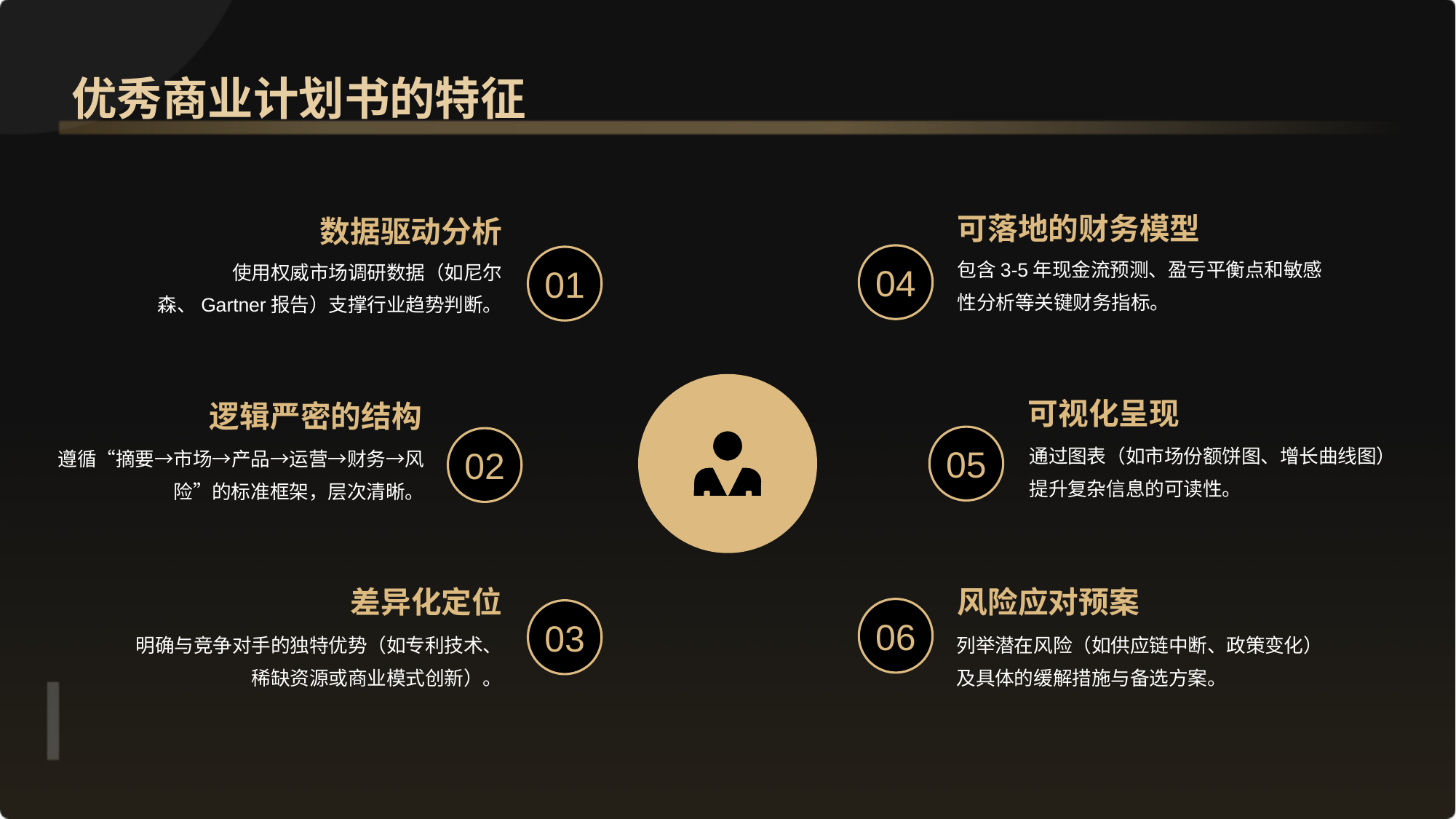

优秀商业计划书的特征
可落地的财务模型
数据驱动分析
包含3-5年现金流预测、盈亏平衡点和敏感性分析等关键财务指标。

使用权威市场调研数据（如尼尔森、Gartner报告）支撑行业趋势判断。
04
01

可视化呈现
逻辑严密的结构

通过图表（如市场份额饼图、增长曲线图）提升复杂信息的可读性。
遵循“摘要→市场→产品→运营→财务→风险”的标准框架，层次清晰。
05
02
差异化定位
风险应对预案

06
03
明确与竞争对手的独特优势（如专利技术、稀缺资源或商业模式创新）。
列举潜在风险（如供应链中断、政策变化）及具体的缓解措施与备选方案。